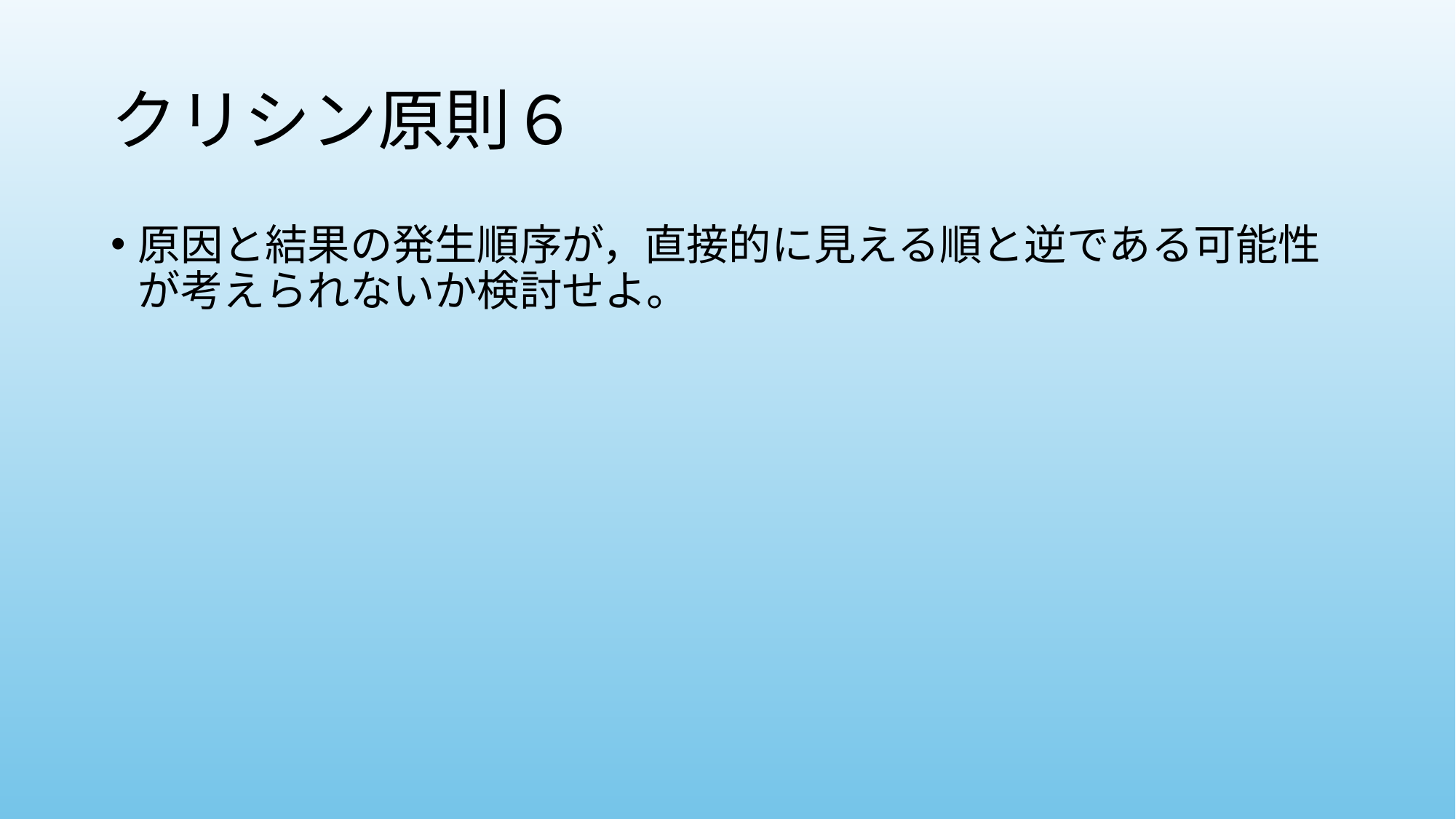

# クリシン原則６
原因と結果の発生順序が，直接的に見える順と逆である可能性が考えられないか検討せよ。